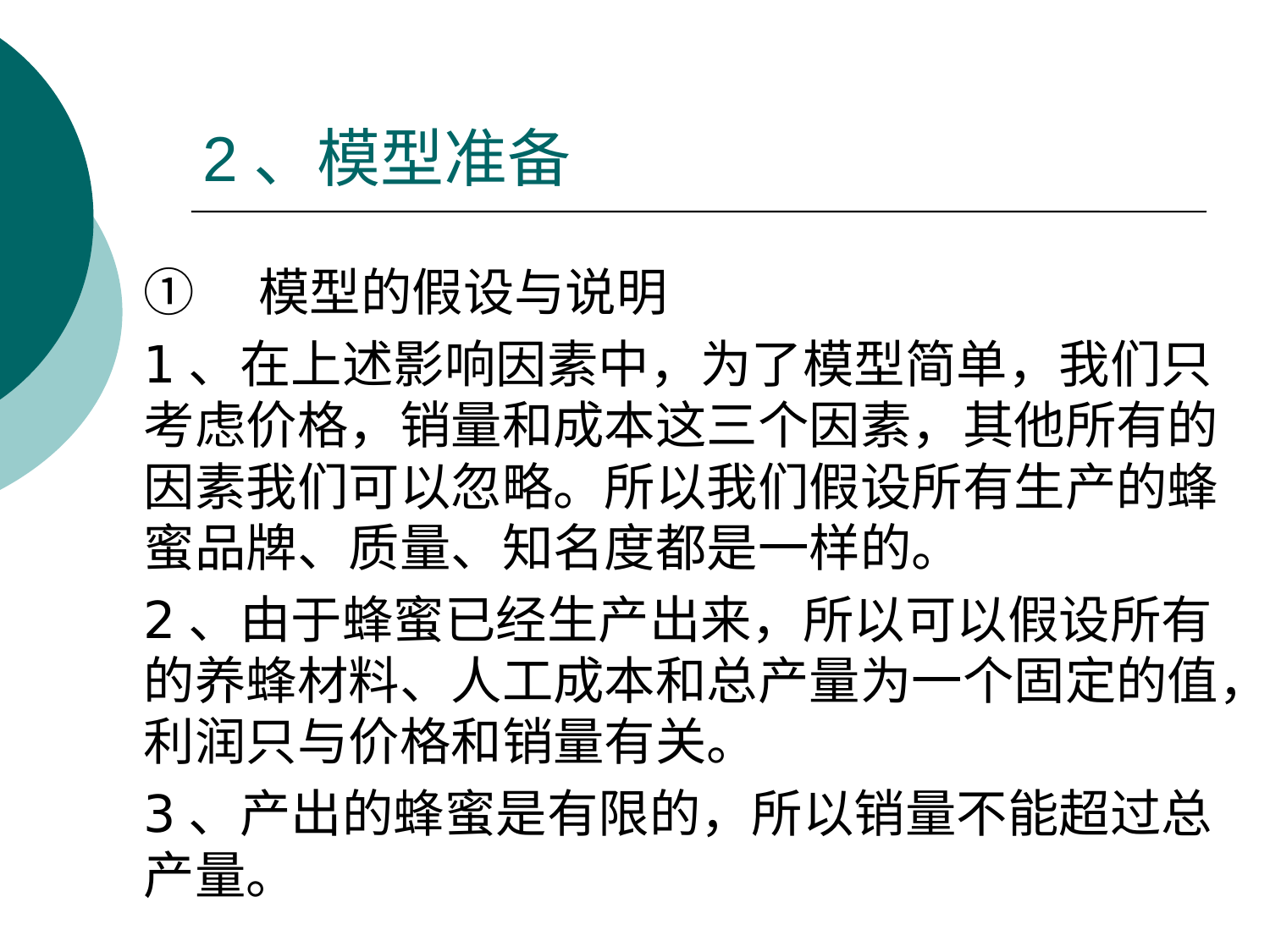

# 2、模型准备
①　模型的假设与说明
1、在上述影响因素中，为了模型简单，我们只考虑价格，销量和成本这三个因素，其他所有的因素我们可以忽略。所以我们假设所有生产的蜂蜜品牌、质量、知名度都是一样的。
2、由于蜂蜜已经生产出来，所以可以假设所有的养蜂材料、人工成本和总产量为一个固定的值，利润只与价格和销量有关。
3、产出的蜂蜜是有限的，所以销量不能超过总产量。